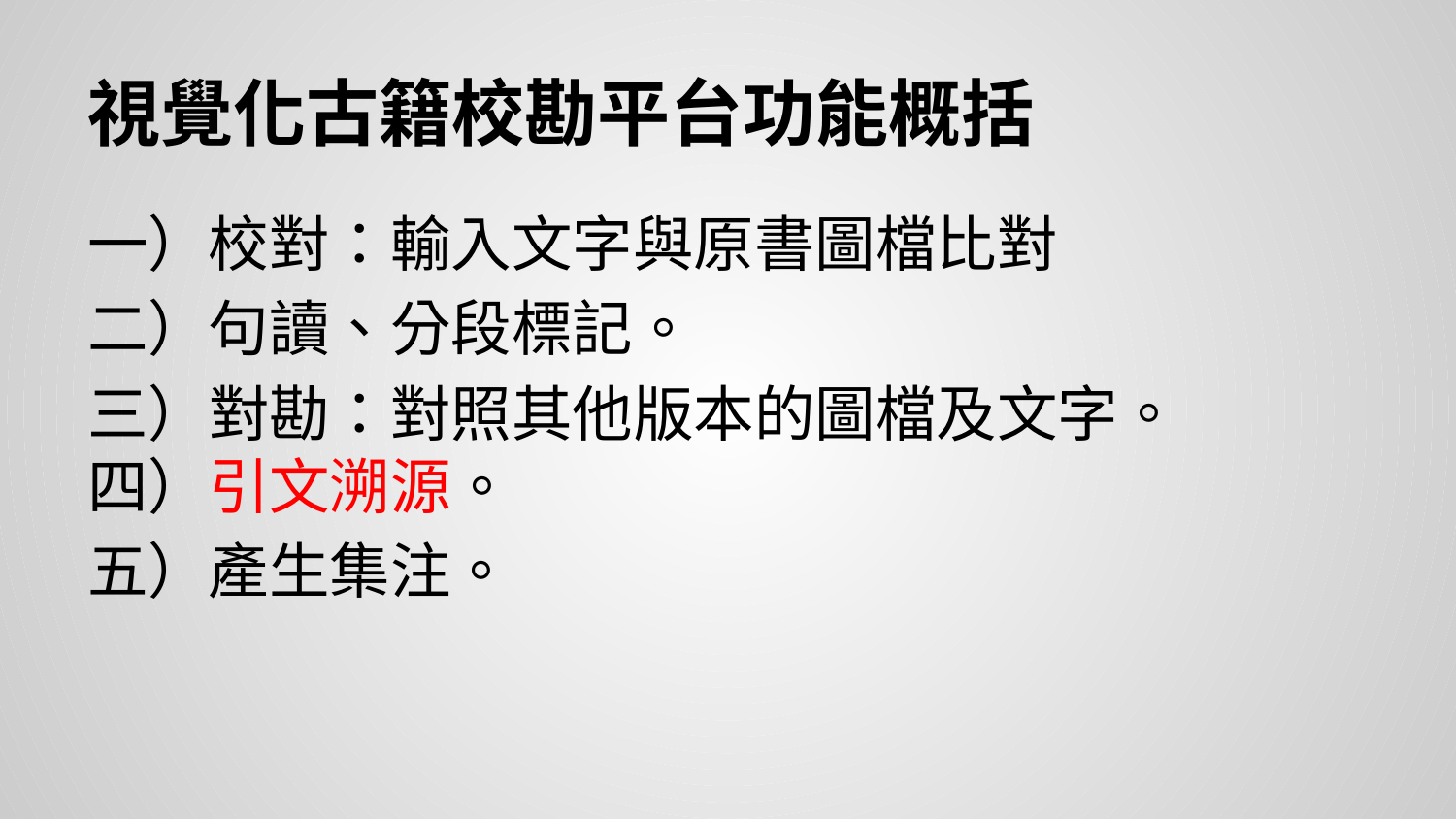

# 視覺化古籍校勘平台功能概括
一）校對：輸入文字與原書圖檔比對
二）句讀、分段標記。
三）對勘：對照其他版本的圖檔及文字。
四）引文溯源。
五）產生集注。